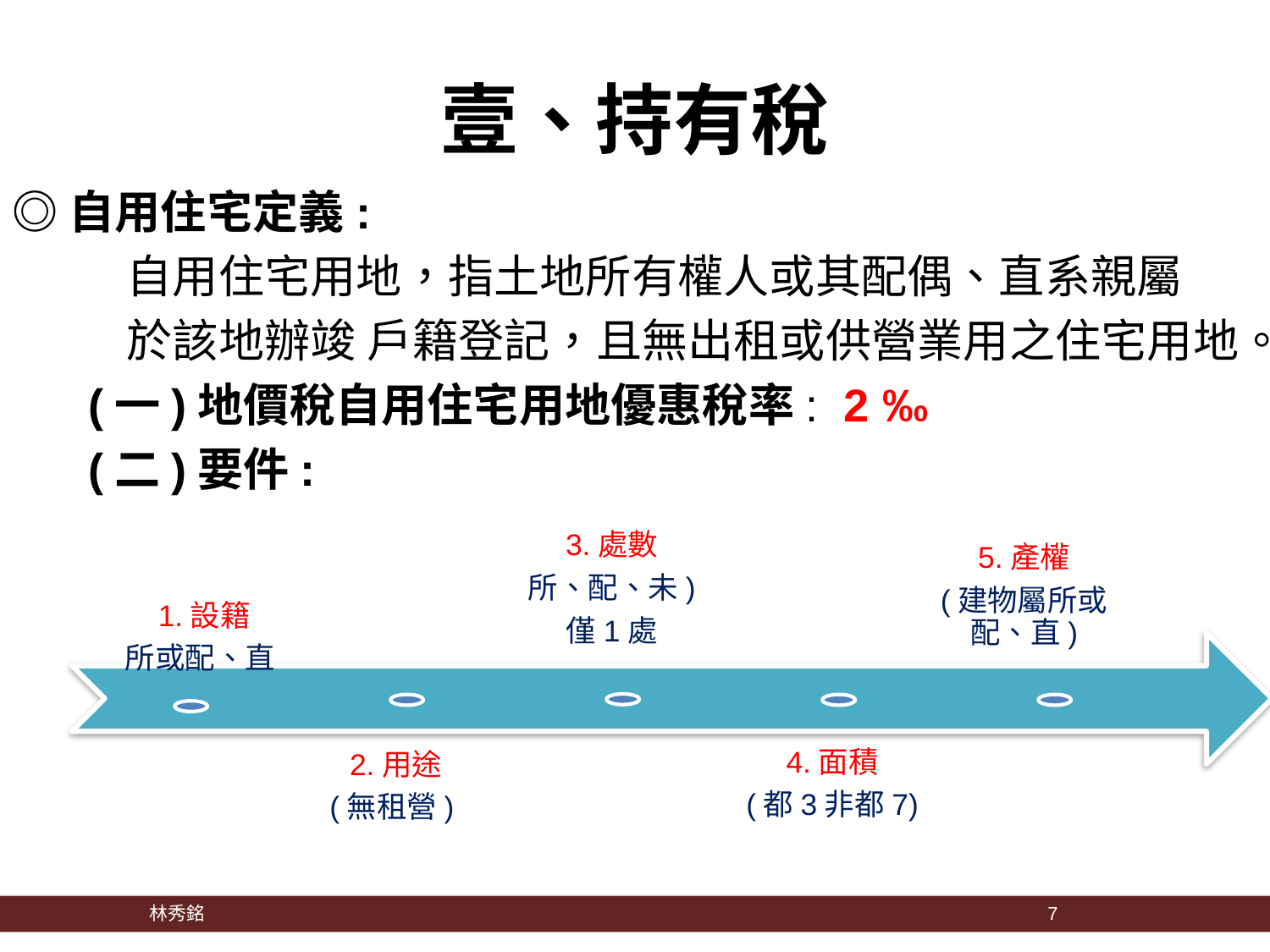

# 壹、持有稅

◎自用住宅定義:
          自用住宅用地，指土地所有權人或其配偶、直系親屬
          於該地辦竣 戶籍登記，且無出租或供營業用之住宅用地。
      (一)地價稅自用住宅用地優惠稅率:  2 ‰
      (二)要件:

 1.設籍
所或配、直
2.用途
(無租營)
3.處數
所、配、未)
僅1處
4.面積
(都3非都7)
5.產權
(建物屬所或配、直)
                                 林秀銘
7